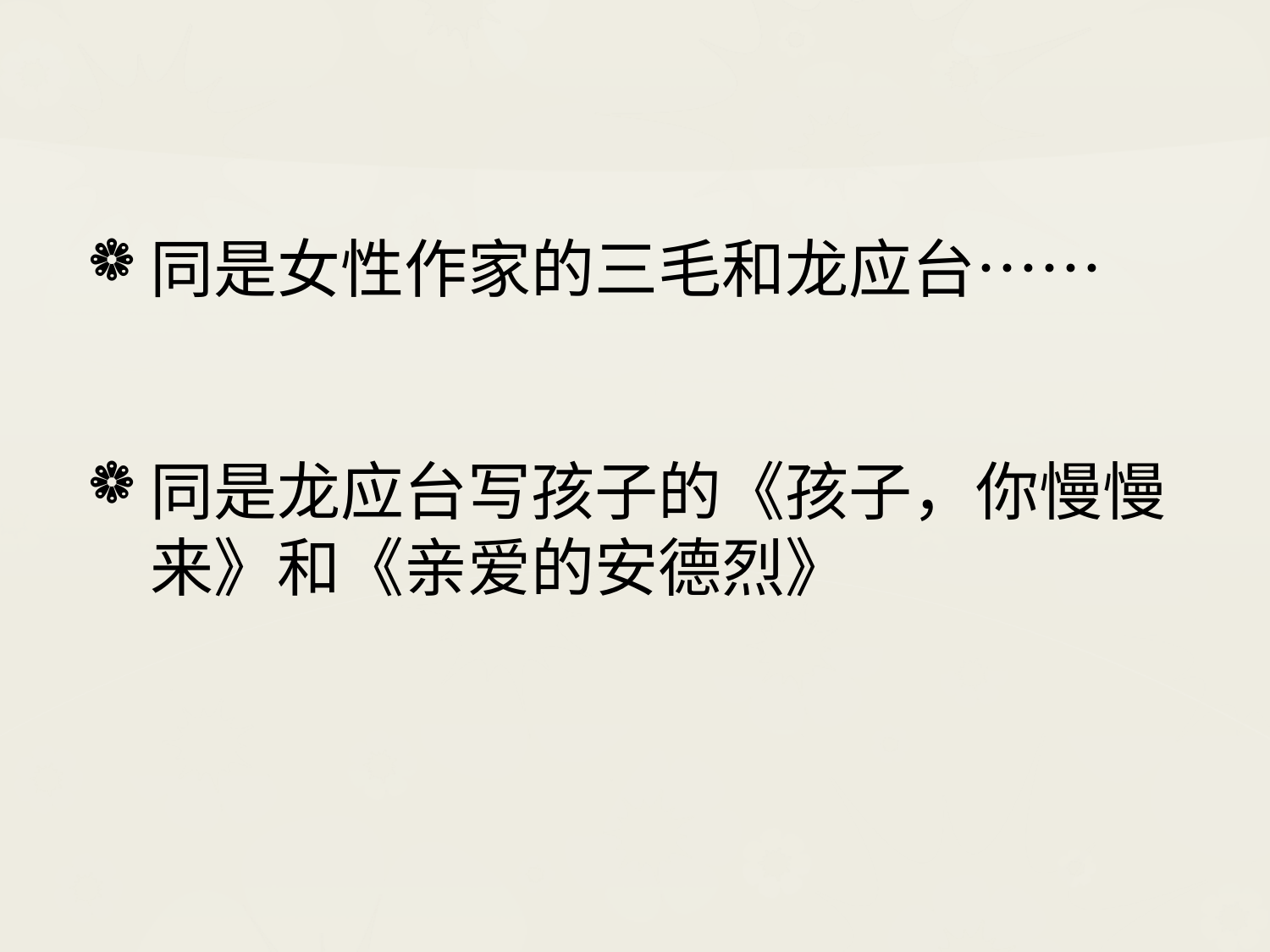

#
同是女性作家的三毛和龙应台……

同是龙应台写孩子的《孩子，你慢慢来》和《亲爱的安德烈》